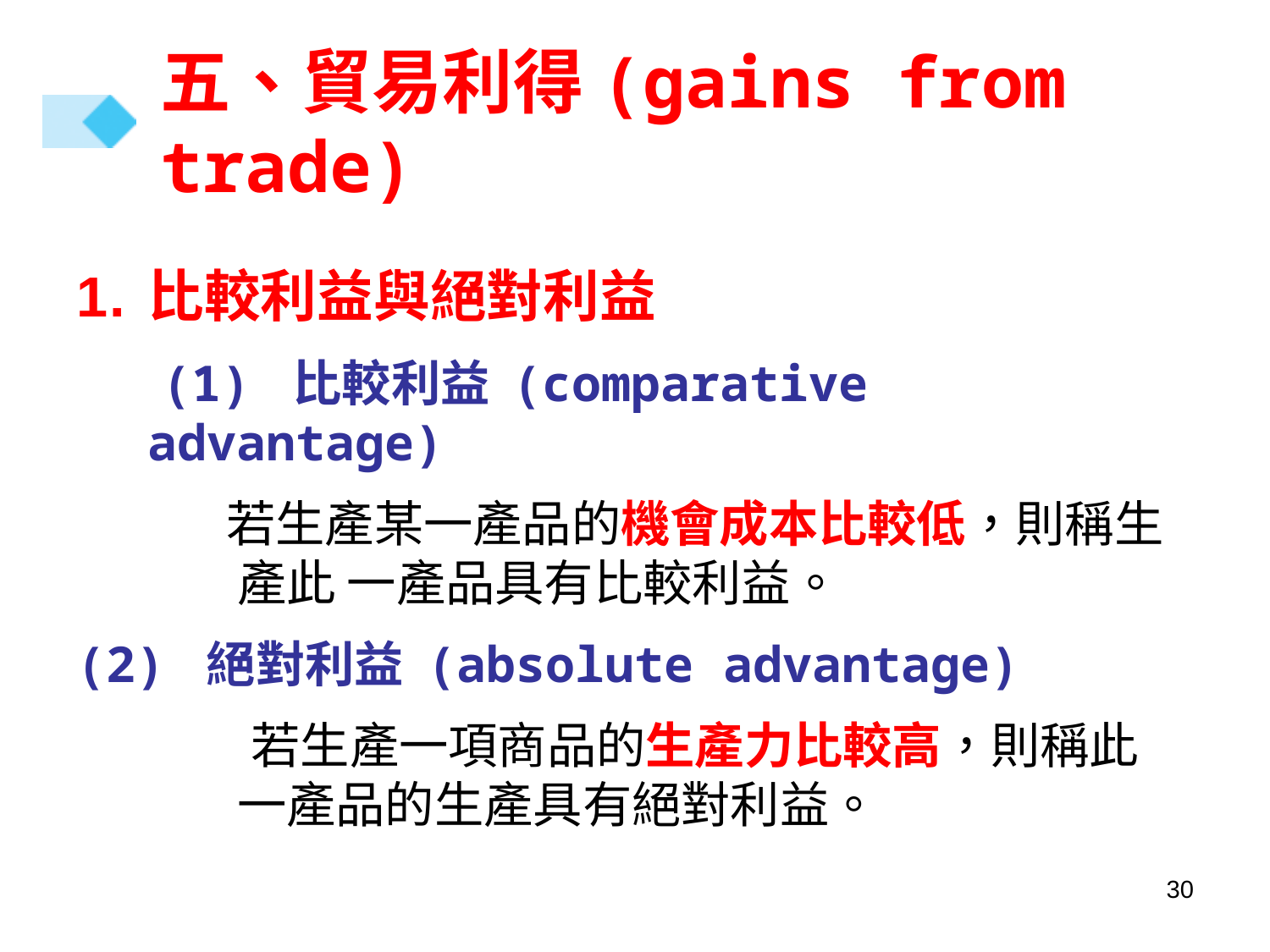

# 五、貿易利得(gains from trade)
比較利益與絕對利益
       (1) 比較利益 (comparative advantage)
　         若生產某一產品的機會成本比較低，則稱生產此 一產品具有比較利益。
(2) 絕對利益 (absolute advantage)
    若生產一項商品的生產力比較高，則稱此 一產品的生產具有絕對利益。

30